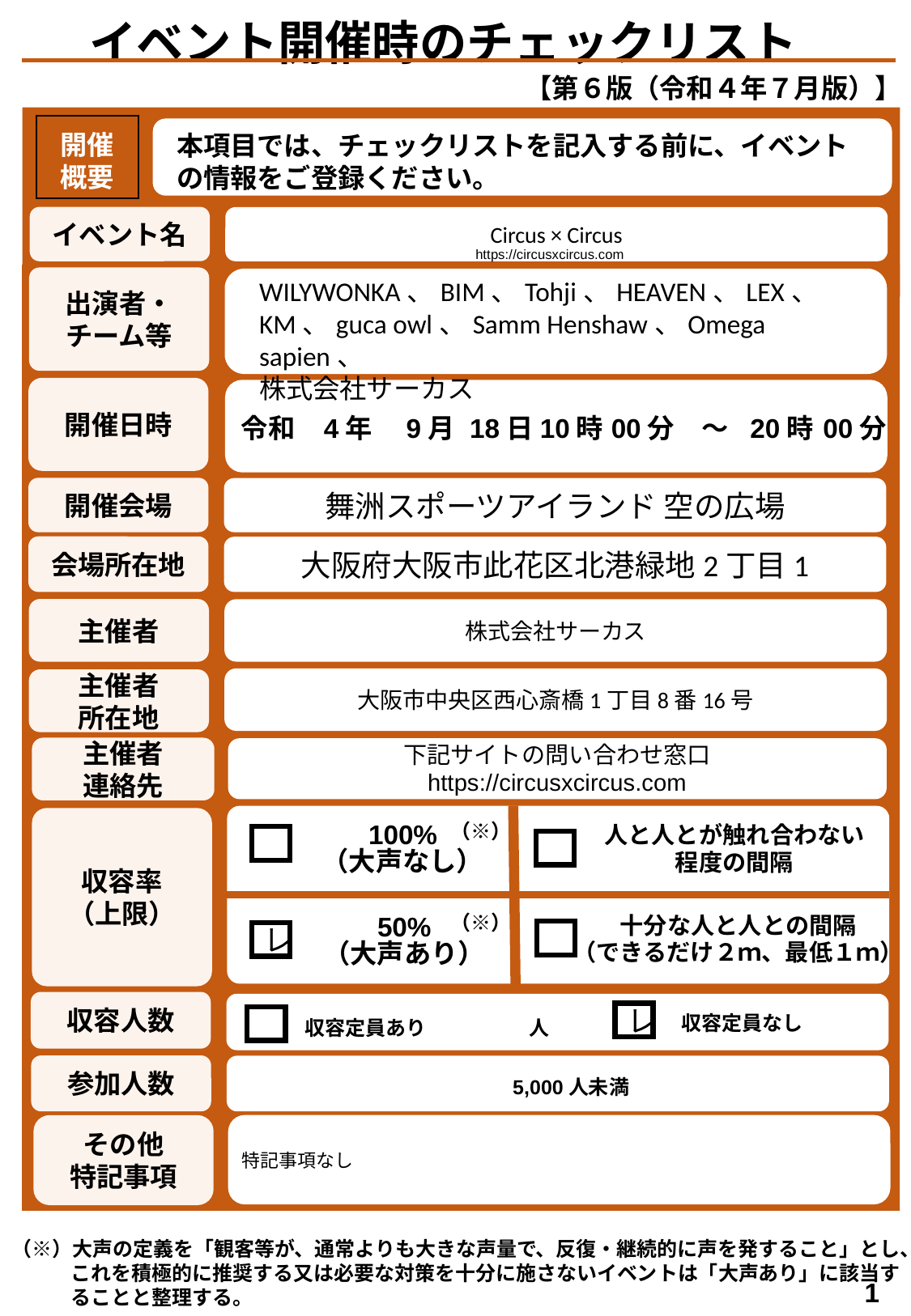

イベント開催時のチェックリスト
【第６版（令和４年７月版）】

開催
概要

本項目では、チェックリストを記入する前に、イベントの情報をご登録ください。
イベント名
Circus × Circus
https://circusxcircus.com

出演者・
チーム等

WILYWONKA、BIM、Tohji、HEAVEN、LEX、KM、guca owl、Samm Henshaw、Omega sapien、
株式会社サーカス
開催日時

00分
令和
4年
9月
18日
10時
00分　～
20時
開催会場
舞洲スポーツアイランド 空の広場
会場所在地
大阪府大阪市此花区北港緑地2丁目1
主催者
株式会社サーカス
大阪市中央区西心斎橋1丁目8番16号
主催者
所在地
主催者
連絡先
下記サイトの問い合わせ窓口
https://circusxcircus.com

収容率
（上限）
人と人とが触れ合わない程度の間隔
100%
（大声なし）

十分な人と人との間隔
（できるだけ２ｍ、最低１ｍ）
50%
（大声あり）

レ
（※）
（※）
ー
収容人数

収容定員あり　　　         人
収容定員なし
レ

参加人数

　5,000人未満
特記事項なし
その他
特記事項
（※）大声の定義を「観客等が、通常よりも大きな声量で、反復・継続的に声を発すること」とし、これを積極的に推奨する又は必要な対策を十分に施さないイベントは「大声あり」に該当することと整理する。
1